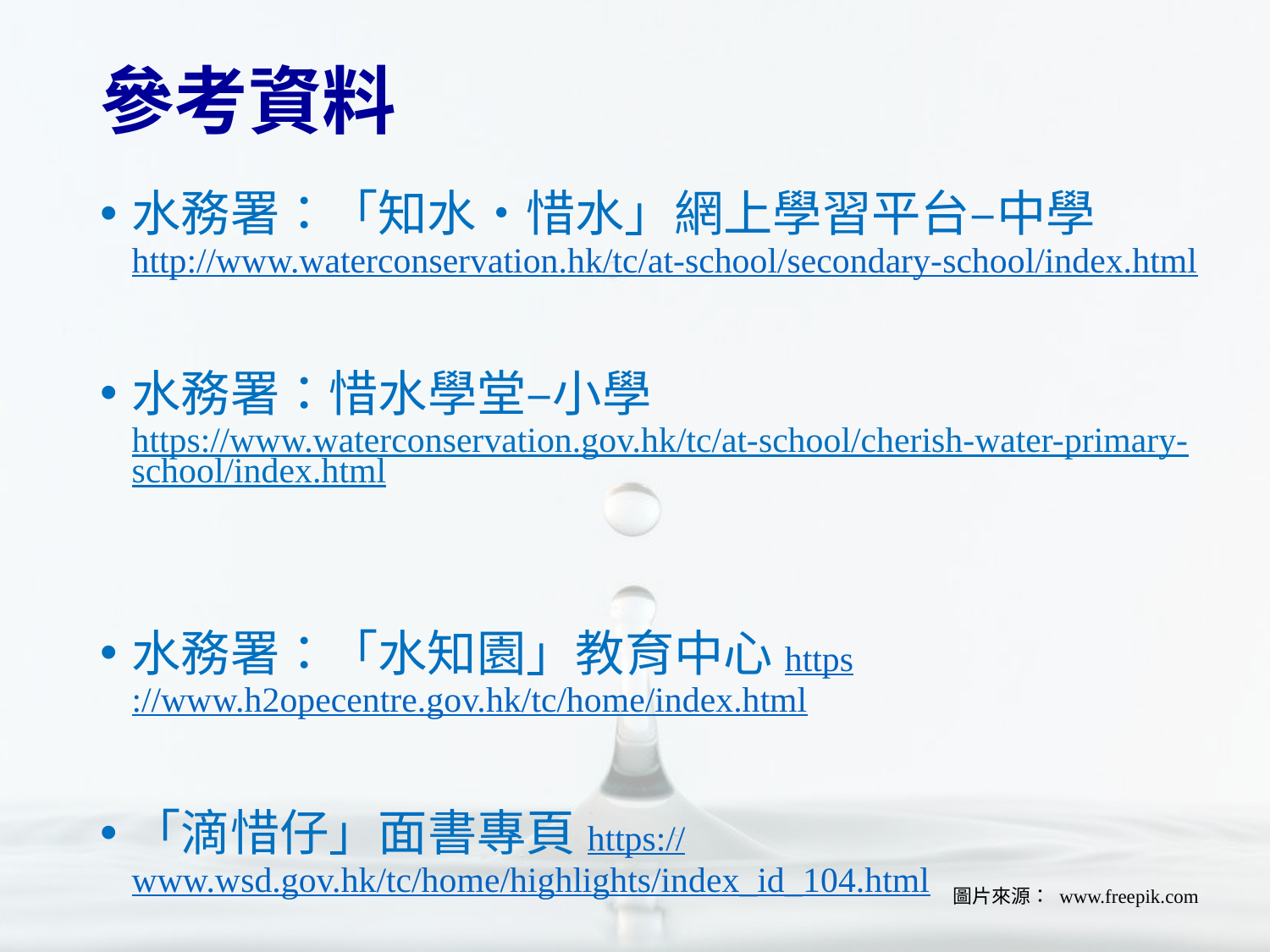

# 參考資料
水務署：「知水•惜水」網上學習平台–中學http://www.waterconservation.hk/tc/at-school/secondary-school/index.html

水務署：惜水學堂–小學https://www.waterconservation.gov.hk/tc/at-school/cherish-water-primary-school/index.html

水務署：「水知園」教育中心https://www.h2opecentre.gov.hk/tc/home/index.html

「滴惜仔」面書專頁https://www.wsd.gov.hk/tc/home/highlights/index_id_104.html
圖片來源： www.freepik.com